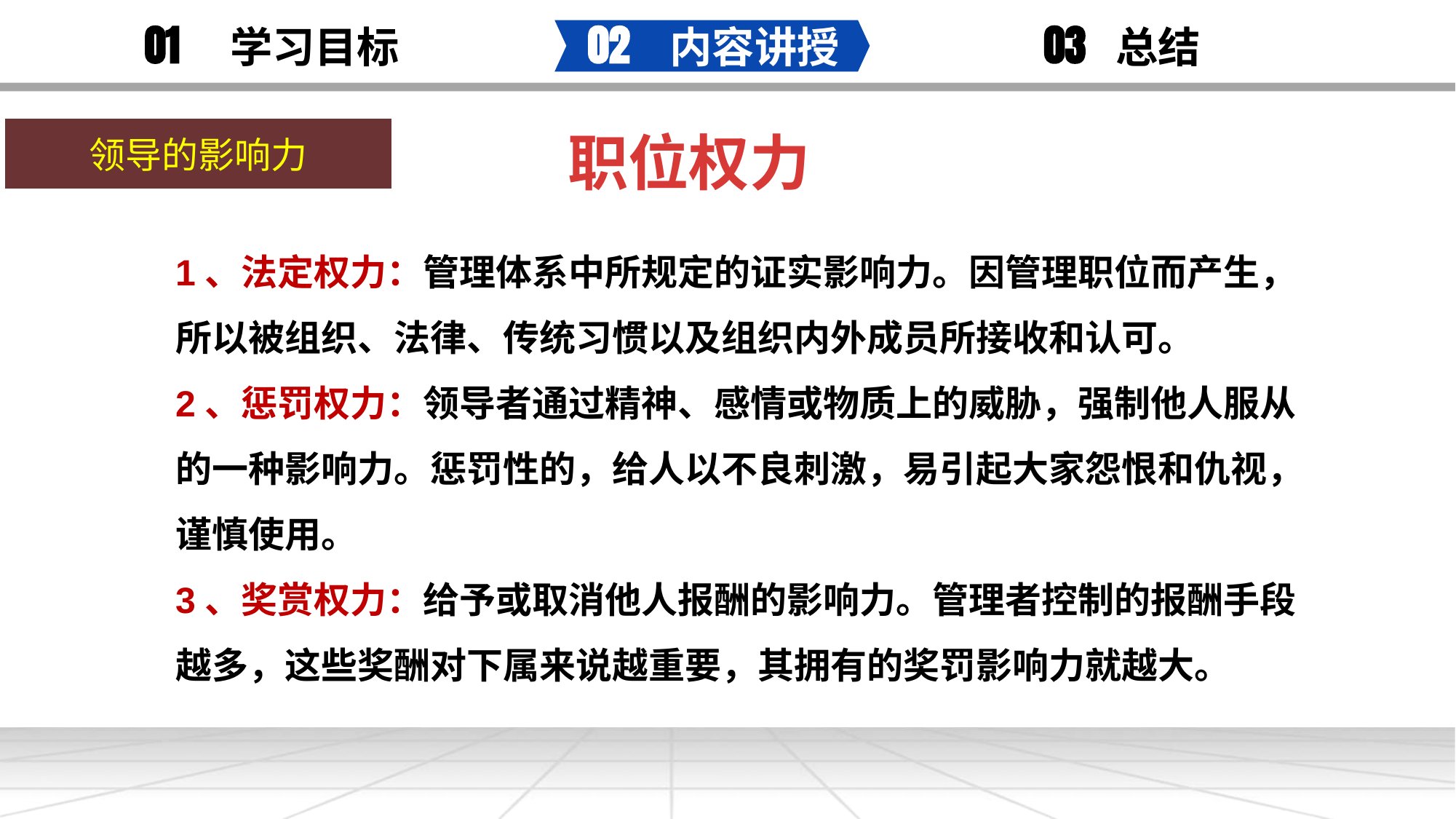

02   内容讲授
03  总结
01    学习目标

职位权力
领导的影响力
1、法定权力：管理体系中所规定的证实影响力。因管理职位而产生，所以被组织、法律、传统习惯以及组织内外成员所接收和认可。
2、惩罚权力：领导者通过精神、感情或物质上的威胁，强制他人服从的一种影响力。惩罚性的，给人以不良刺激，易引起大家怨恨和仇视，谨慎使用。
3、奖赏权力：给予或取消他人报酬的影响力。管理者控制的报酬手段越多，这些奖酬对下属来说越重要，其拥有的奖罚影响力就越大。